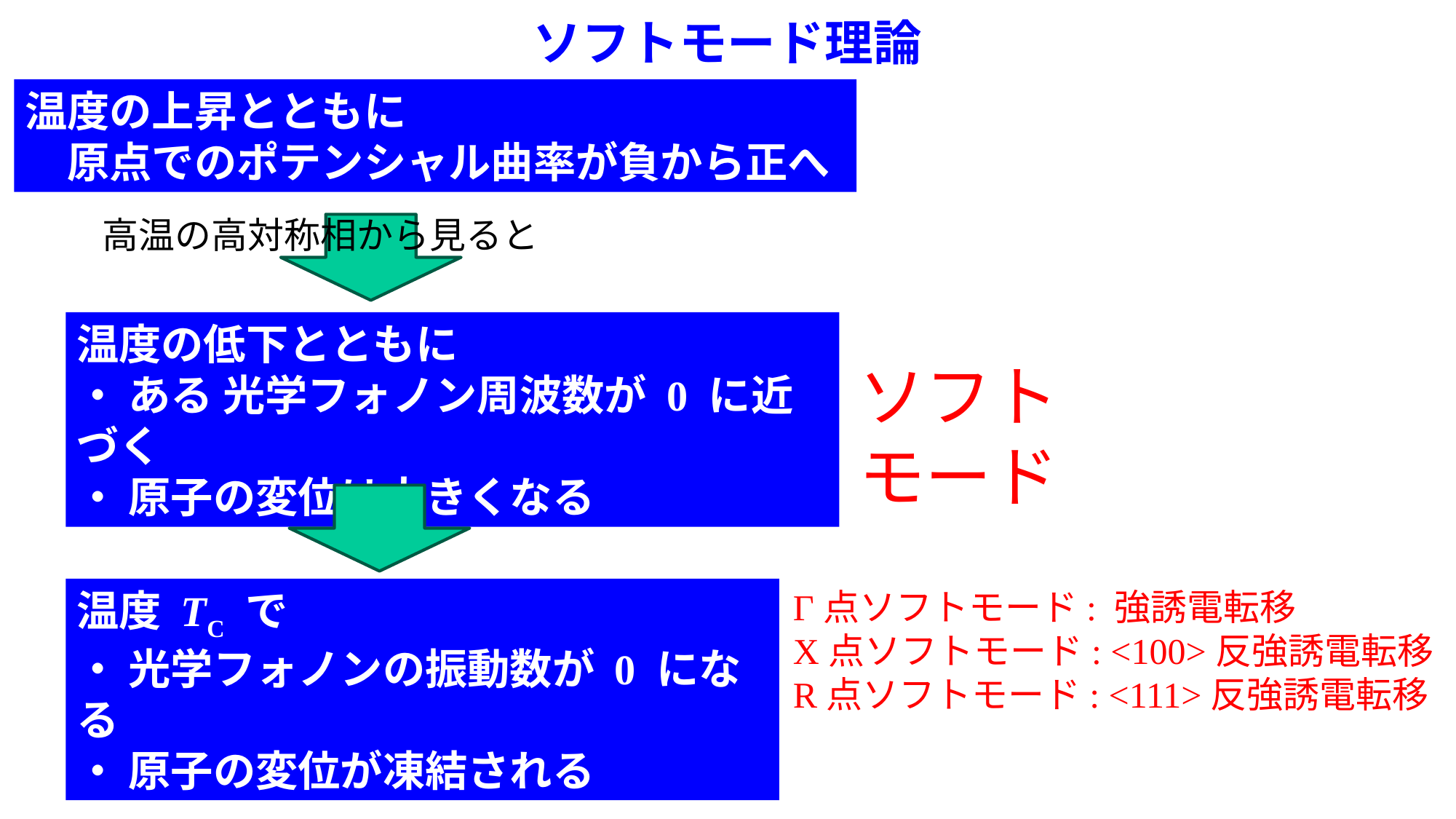

ソフトモード理論
温度の上昇とともに
　原点でのポテンシャル曲率が負から正へ
高温の高対称相から見ると

温度の低下とともに
・ ある 光学フォノン周波数が 0 に近づく
・ 原子の変位は大きくなる
ソフトモード

温度 TC で
・ 光学フォノンの振動数が 0 になる
・ 原子の変位が凍結される
Γ点ソフトモード: 強誘電転移
X点ソフトモード: <100>反強誘電転移
R点ソフトモード: <111>反強誘電転移